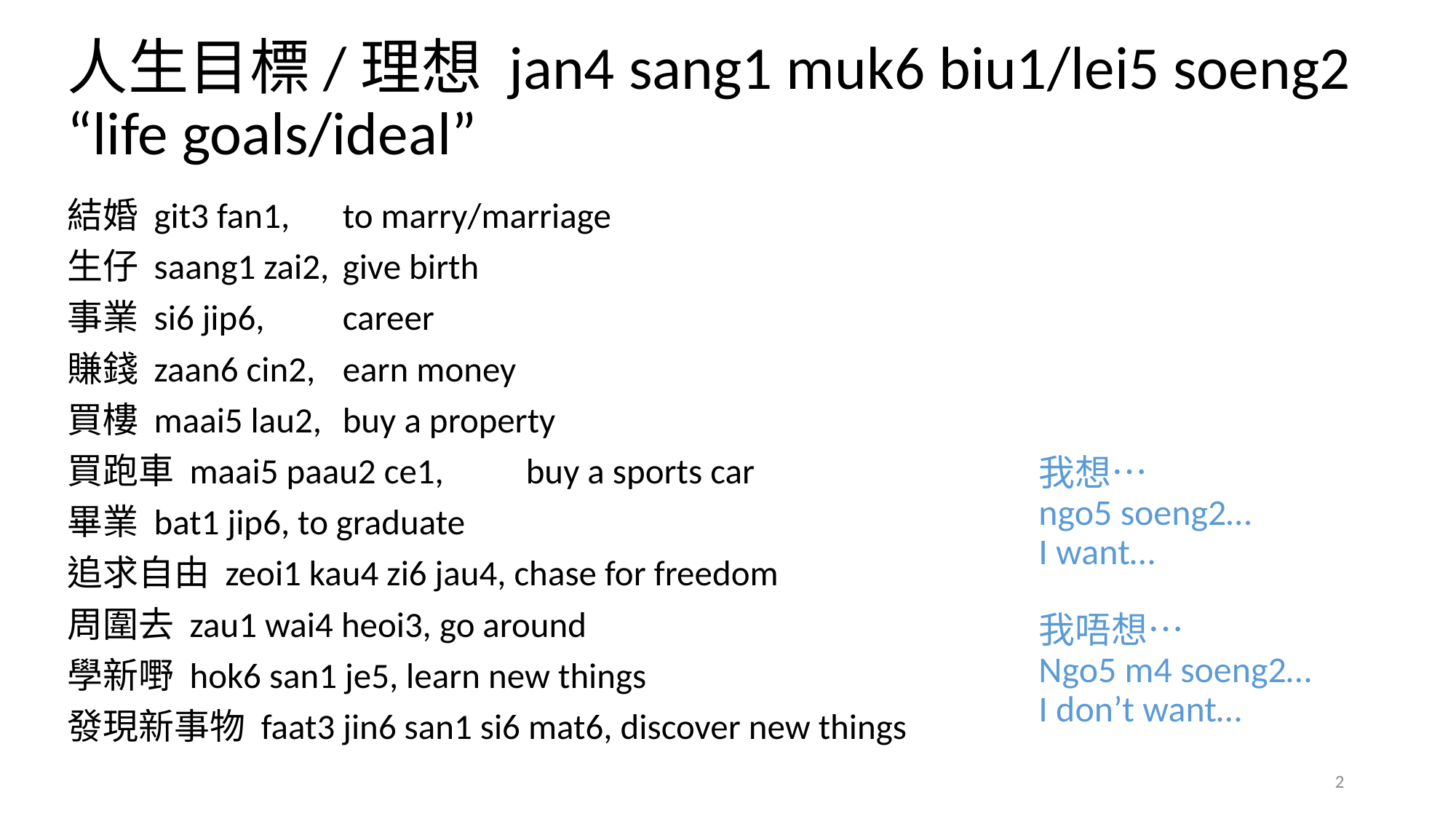

# 人生目標/理想 jan4 sang1 muk6 biu1/lei5 soeng2 “life goals/ideal”
結婚 git3 fan1, 	to marry/marriage
生仔 saang1 zai2, 	give birth
事業 si6 jip6, 	career
賺錢 zaan6 cin2, 	earn money
買樓 maai5 lau2, 	buy a property
買跑車 maai5 paau2 ce1, 	buy a sports car
畢業 bat1 jip6, to graduate
追求自由 zeoi1 kau4 zi6 jau4, chase for freedom
周圍去 zau1 wai4 heoi3, go around
學新嘢 hok6 san1 je5, learn new things
發現新事物 faat3 jin6 san1 si6 mat6, discover new things
我想…
ngo5 soeng2…
I want…

我唔想…
Ngo5 m4 soeng2…
I don’t want…
2